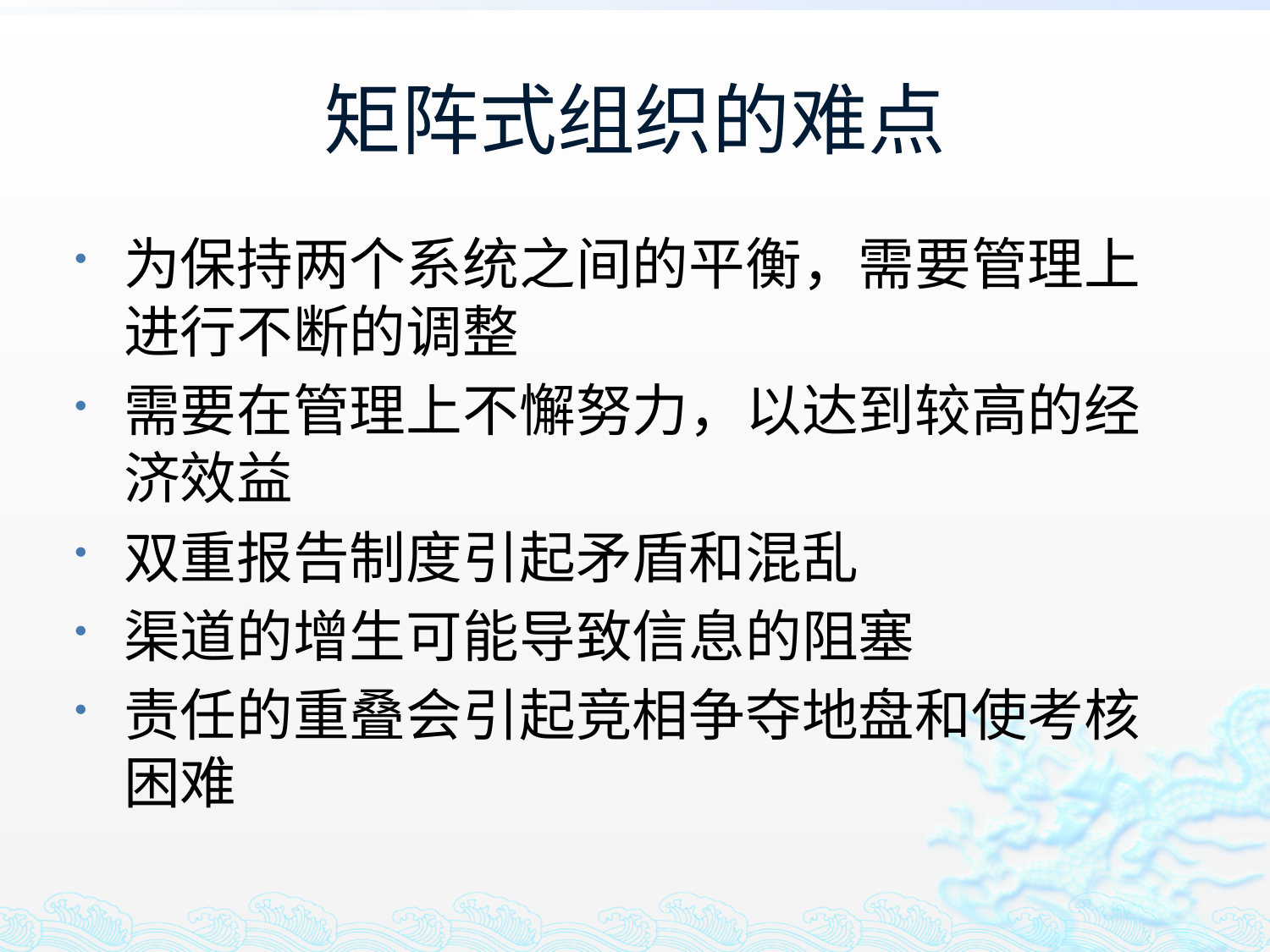

# 矩阵式组织的难点
为保持两个系统之间的平衡，需要管理上进行不断的调整
需要在管理上不懈努力，以达到较高的经济效益
双重报告制度引起矛盾和混乱
渠道的增生可能导致信息的阻塞
责任的重叠会引起竞相争夺地盘和使考核困难